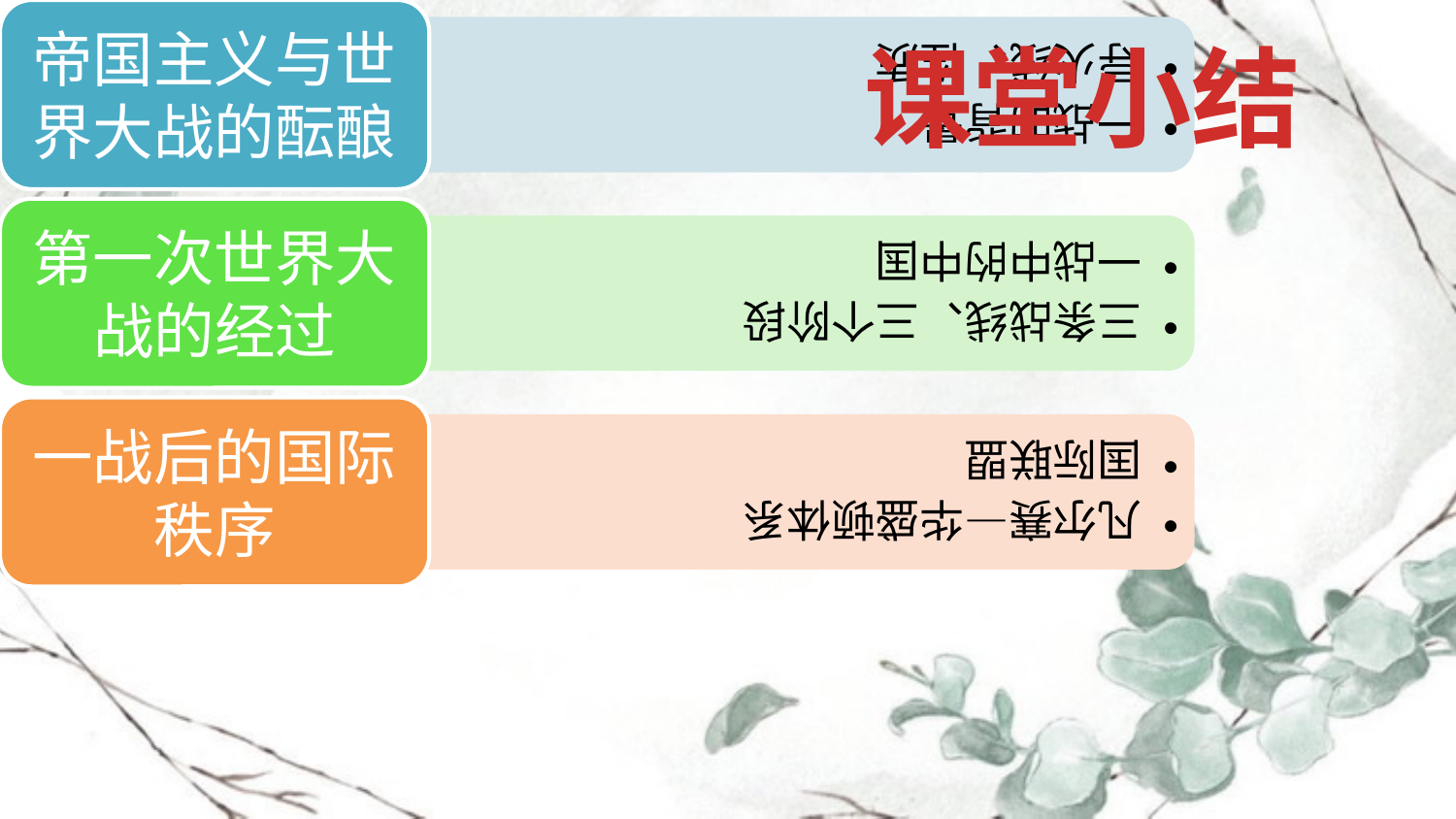

课堂小结
一战的背景
导火线、性质
帝国主义与世界大战的酝酿
三条战线、三个阶段
一战中的中国
第一次世界大战的经过
凡尔赛—华盛顿体系
国际联盟
一战后的国际秩序